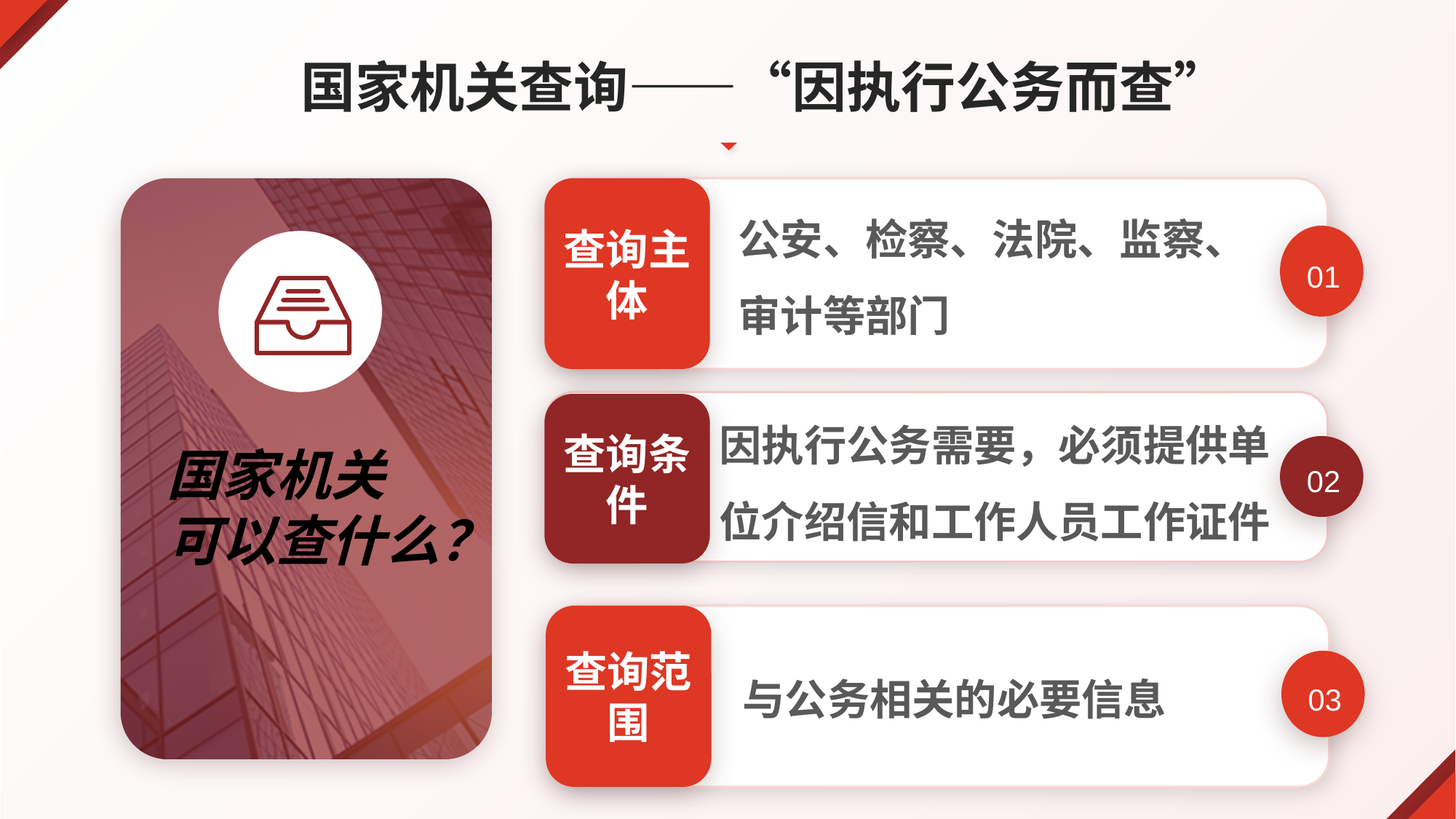

国家机关查询——“因执行公务而查”

查询主体

公安、检察、法院、监察、审计等部门

01

因执行公务需要，必须提供单位介绍信和工作人员工作证件

查询条件

02
国家机关
可以查什么？
查询范围

与公务相关的必要信息

03